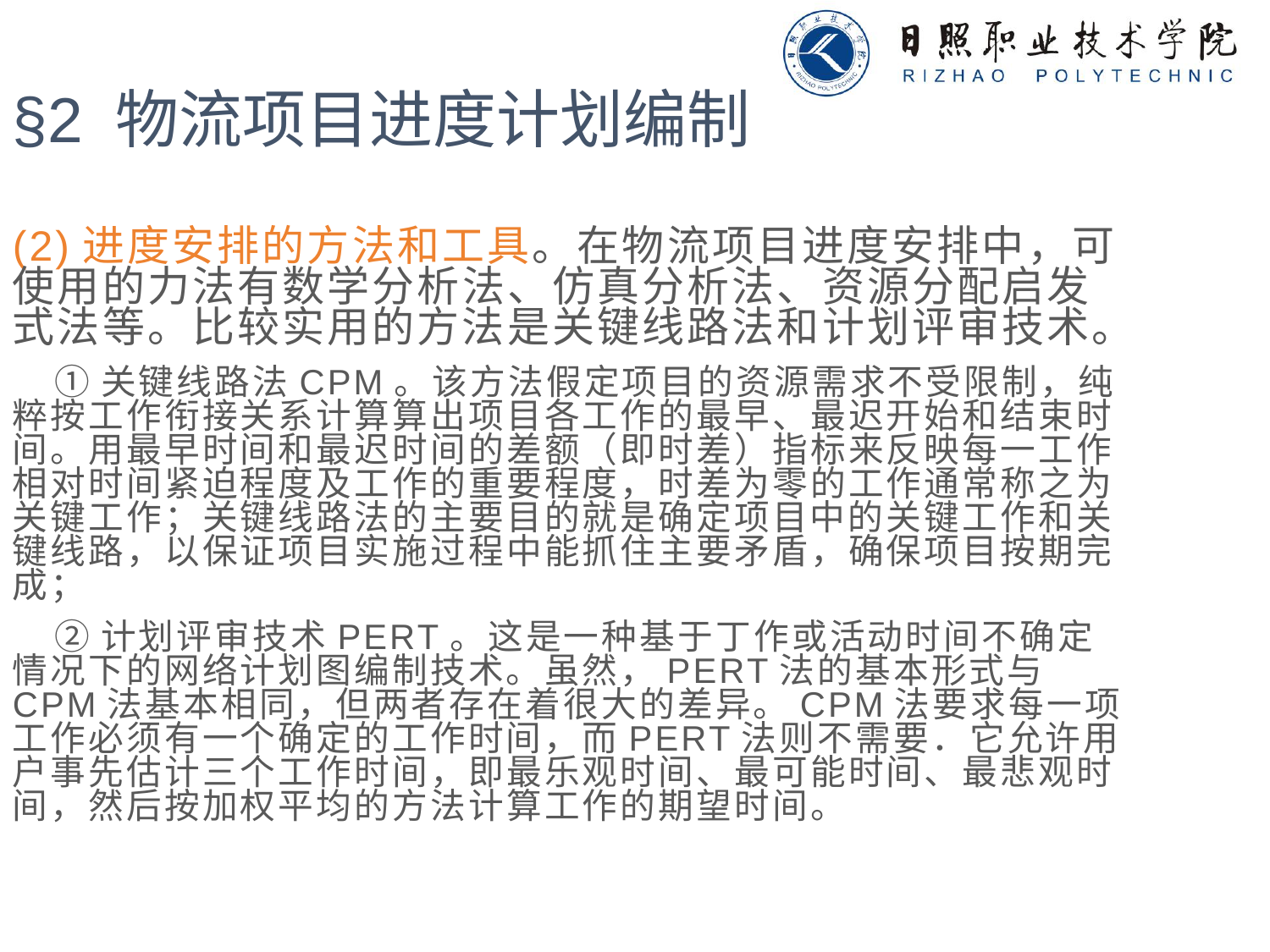

§2 物流项目进度计划编制
(2)进度安排的方法和工具。在物流项目进度安排中，可使用的力法有数学分析法、仿真分析法、资源分配启发式法等。比较实用的方法是关键线路法和计划评审技术。
    ①关键线路法CPM。该方法假定项目的资源需求不受限制，纯粹按工作衔接关系计算算出项目各工作的最早、最迟开始和结束时间。用最早时间和最迟时间的差额（即时差）指标来反映每一工作相对时间紧迫程度及工作的重要程度，时差为零的工作通常称之为关键工作；关键线路法的主要目的就是确定项目中的关键工作和关键线路，以保证项目实施过程中能抓住主要矛盾，确保项目按期完成；
    ②计划评审技术PERT。这是一种基于丁作或活动时间不确定情况下的网络计划图编制技术。虽然，PERT法的基本形式与CPM法基本相同，但两者存在着很大的差异。CPM法要求每一项工作必须有一个确定的工作时间，而PERT法则不需要．它允许用户事先估计三个工作时间，即最乐观时间、最可能时间、最悲观时间，然后按加权平均的方法计算工作的期望时间。